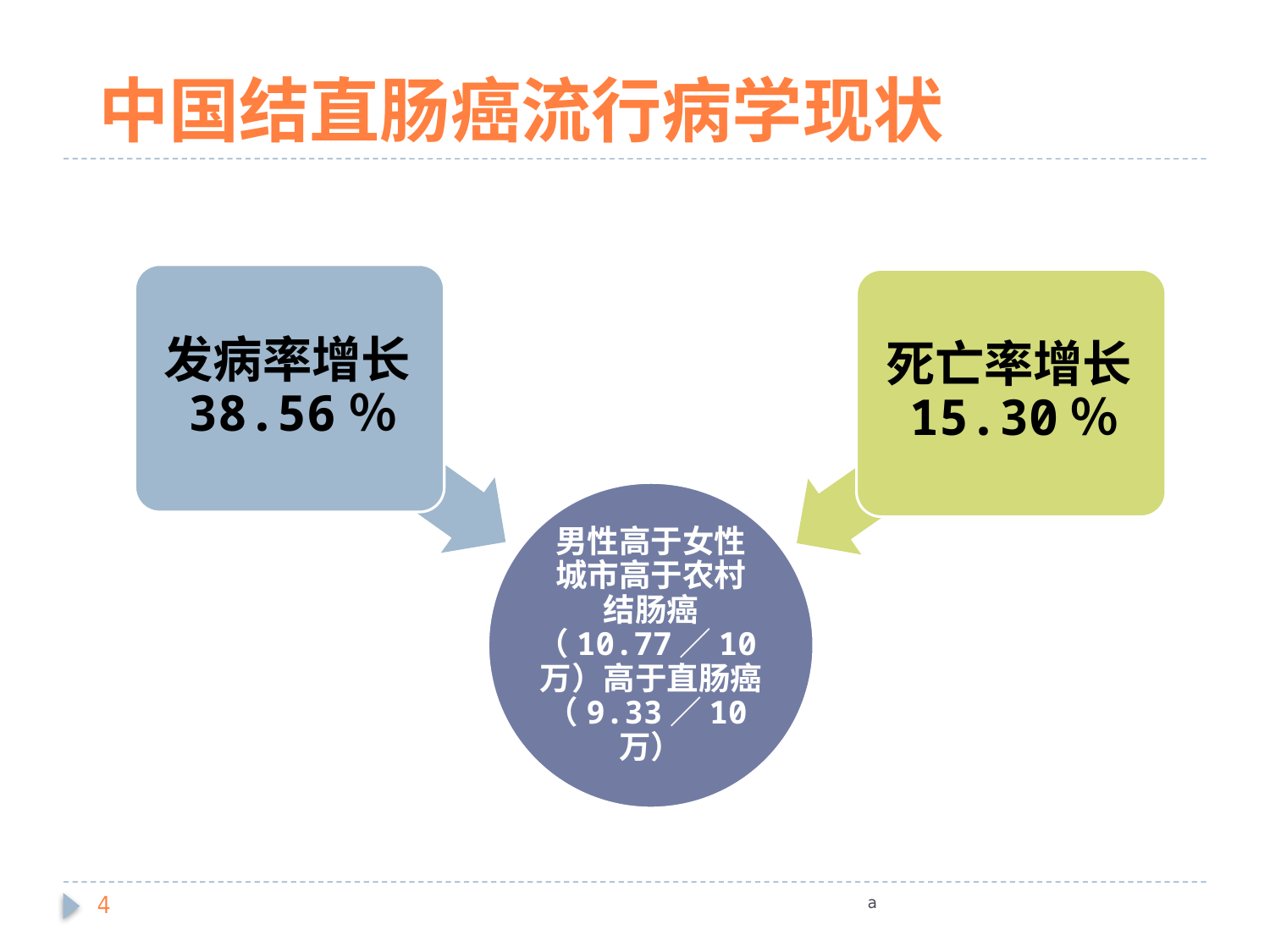

# 中国结直肠癌流行病学现状

男性高于女性
城市高于农村
结肠癌（10.77／10万）高于直肠癌（9.33／10万）
发病率增长38.56％
死亡率增长15.30％
4
a